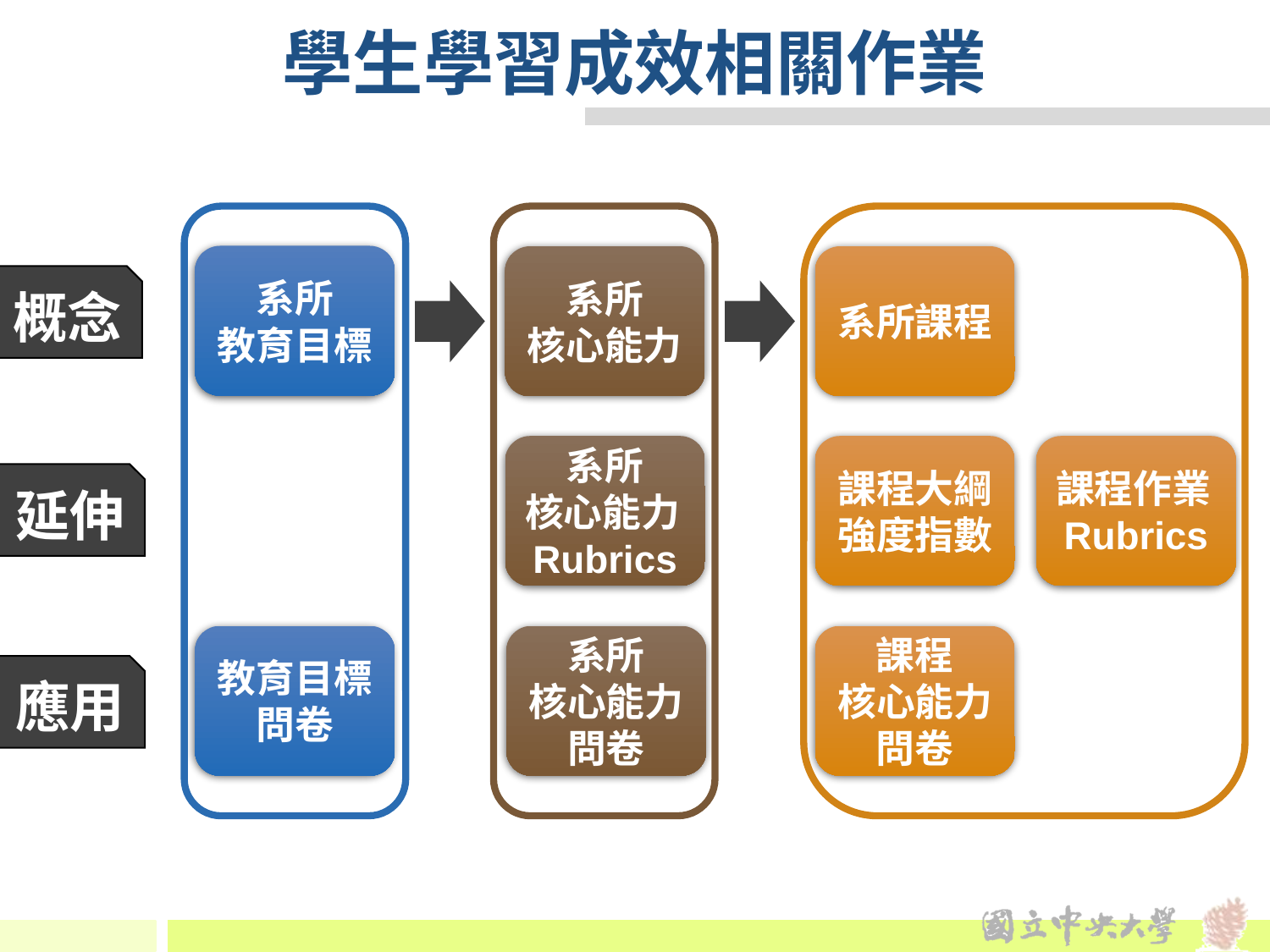

# 學生學習成效相關作業

教育目標問卷

系所
核心能力Rubrics

課程大綱強度指數
系所
教育目標
系所
核心能力
系所課程

 概念
課程作業Rubrics
 延伸
系所
核心能力問卷
課程
核心能力問卷
 應用